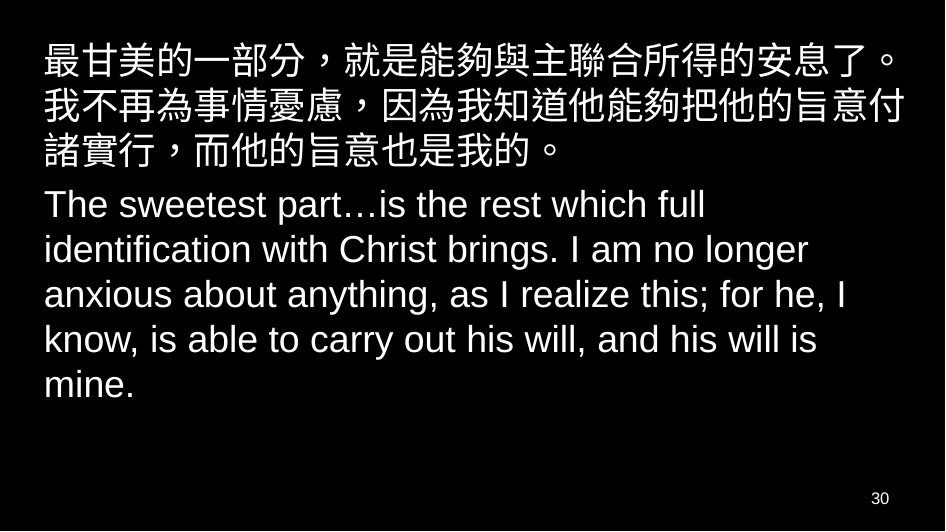

最甘美的一部分，就是能夠與主聯合所得的安息了。我不再為事情憂慮，因為我知道他能夠把他的旨意付諸實行，而他的旨意也是我的。
The sweetest part…is the rest which full identification with Christ brings. I am no longer anxious about anything, as I realize this; for he, I know, is able to carry out his will, and his will is mine.
30